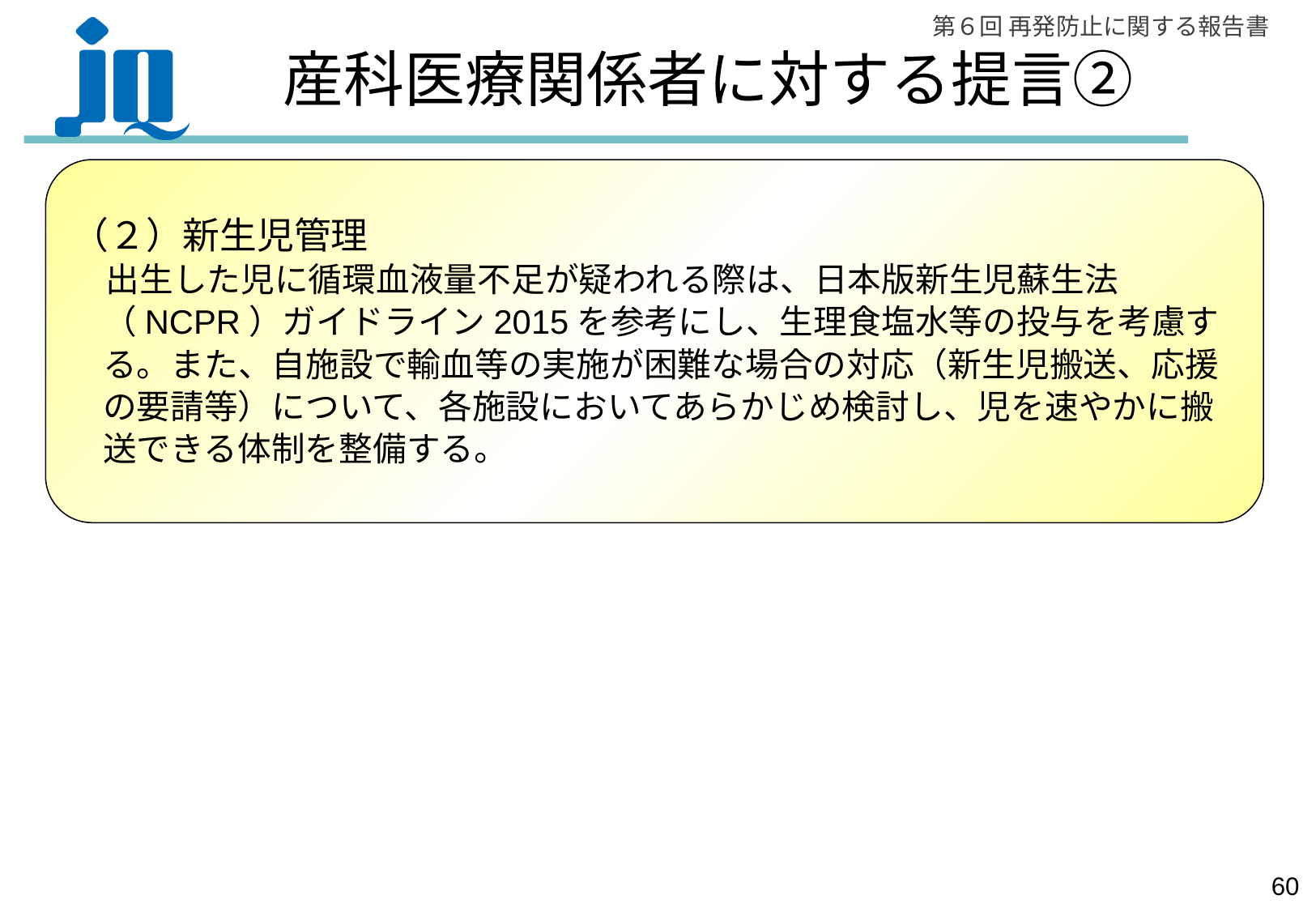

# 産科医療関係者に対する提言②
（２）新生児管理
　出生した児に循環血液量不足が疑われる際は、日本版新生児蘇生法（NCPR）ガイドライン2015を参考にし、生理食塩水等の投与を考慮する。また、自施設で輸血等の実施が困難な場合の対応（新生児搬送、応援の要請等）について、各施設においてあらかじめ検討し、児を速やかに搬送できる体制を整備する。
60